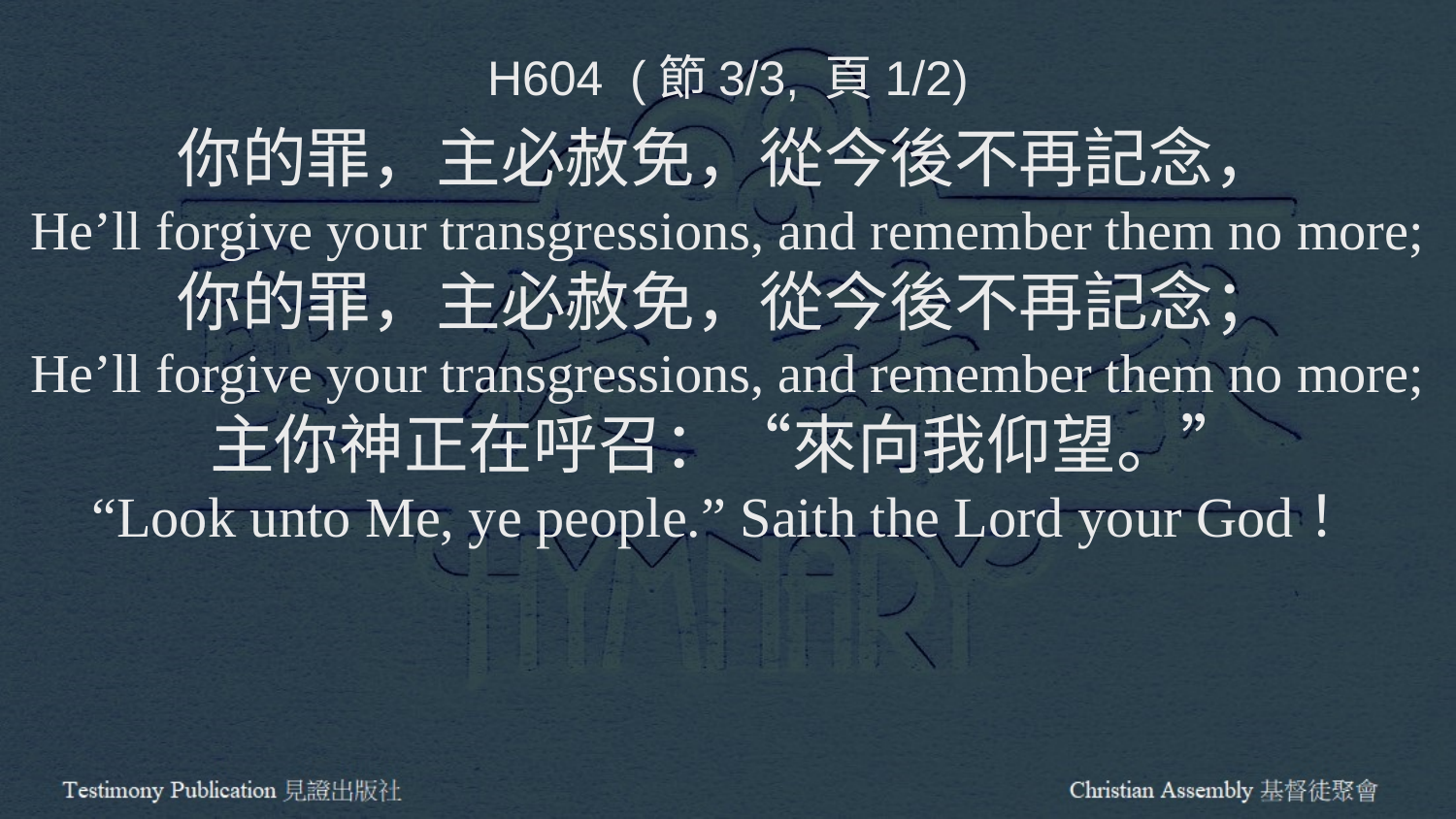

H604  (節3/3, 頁1/2)
你的罪，主必赦免，從今後不再記念，
He’ll forgive your transgressions, and remember them no more;
你的罪，主必赦免，從今後不再記念；
He’ll forgive your transgressions, and remember them no more;
主你神正在呼召：“來向我仰望。”
“Look unto Me, ye people.” Saith the Lord your God！